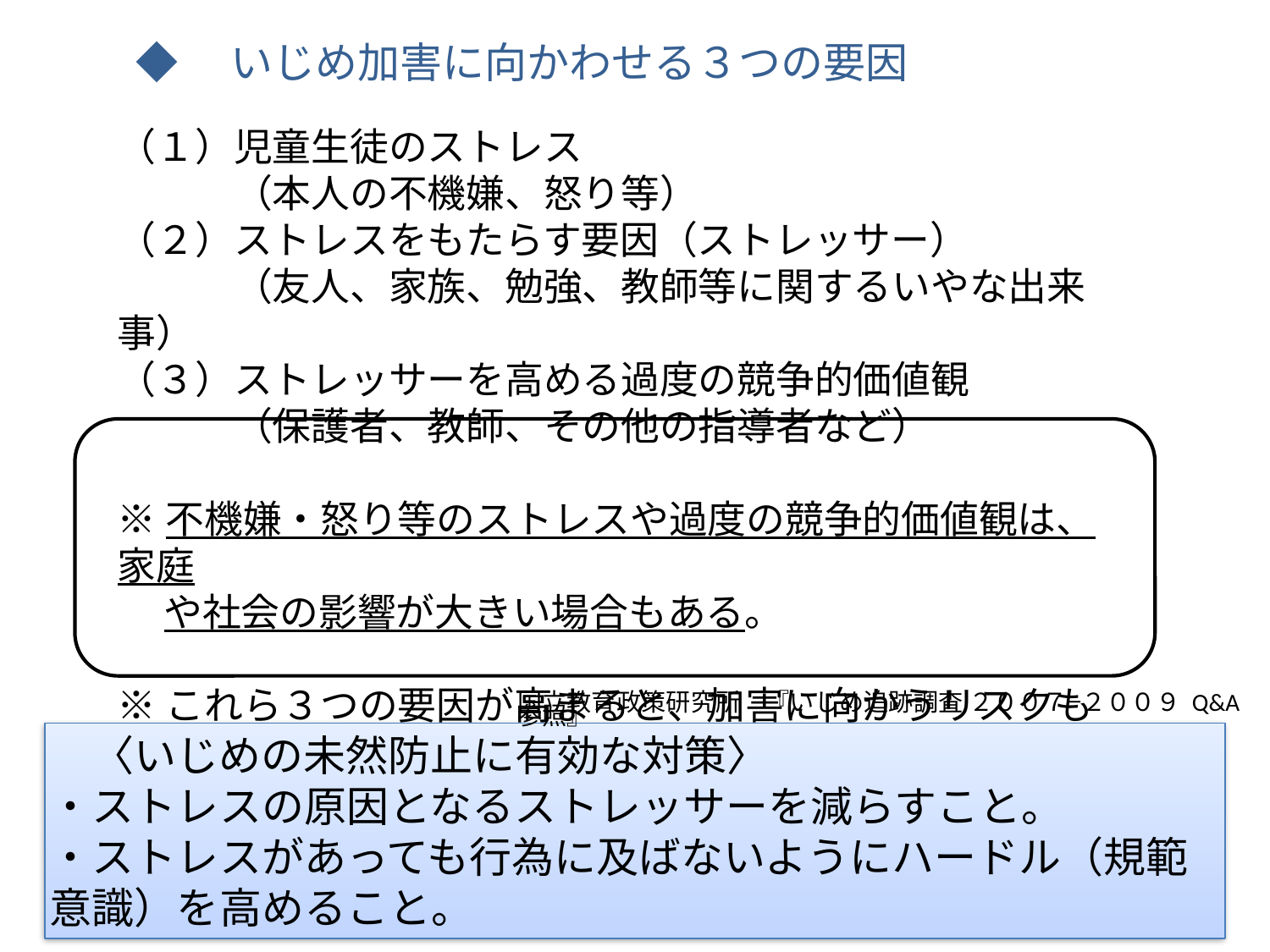

◆　いじめ加害に向かわせる３つの要因
（１）児童生徒のストレス
　　　（本人の不機嫌、怒り等）
（２）ストレスをもたらす要因（ストレッサー）
　　　（友人、家族、勉強、教師等に関するいやな出来事）
（３）ストレッサーを高める過度の競争的価値観
　　　（保護者、教師、その他の指導者など）

※不機嫌・怒り等のストレスや過度の競争的価値観は、家庭
　や社会の影響が大きい場合もある。

※これら３つの要因が高まると、加害に向かうリスクも高まる。

国立教育政策研究所　『いじめ追跡調査 ２００７−２００９ Q&A参照』
　〈いじめの未然防止に有効な対策〉
・ストレスの原因となるストレッサーを減らすこと。
・ストレスがあっても行為に及ばないようにハードル（規範意識）を高めること。